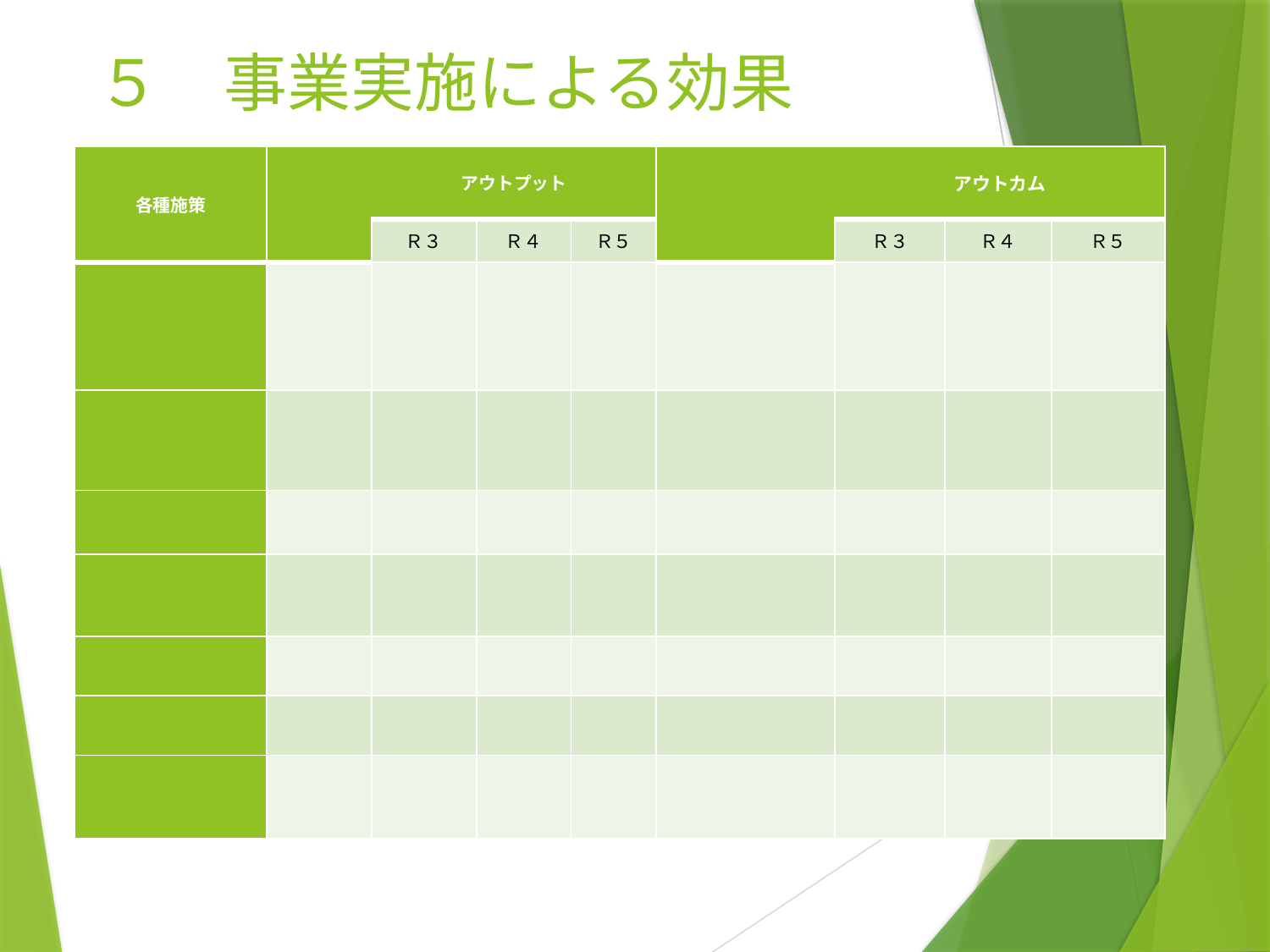

# ５　事業実施による効果
| 各種施策 |  | アウトプット |  |  |  | アウトカム |  |  |
| --- | --- | --- | --- | --- | --- | --- | --- | --- |
|  |  | Ｒ３ | Ｒ４ | Ｒ５ |  | Ｒ３ | Ｒ４ | Ｒ５ |
|  |  |  |  |  |  |  |  |  |
|  |  |  |  |  |  |  |  |  |
|  |  |  |  |  |  |  |  |  |
|  |  |  |  |  |  |  |  |  |
|  |  |  |  |  |  |  |  |  |
|  |  |  |  |  |  |  |  |  |
|  |  |  |  |  |  |  |  |  |